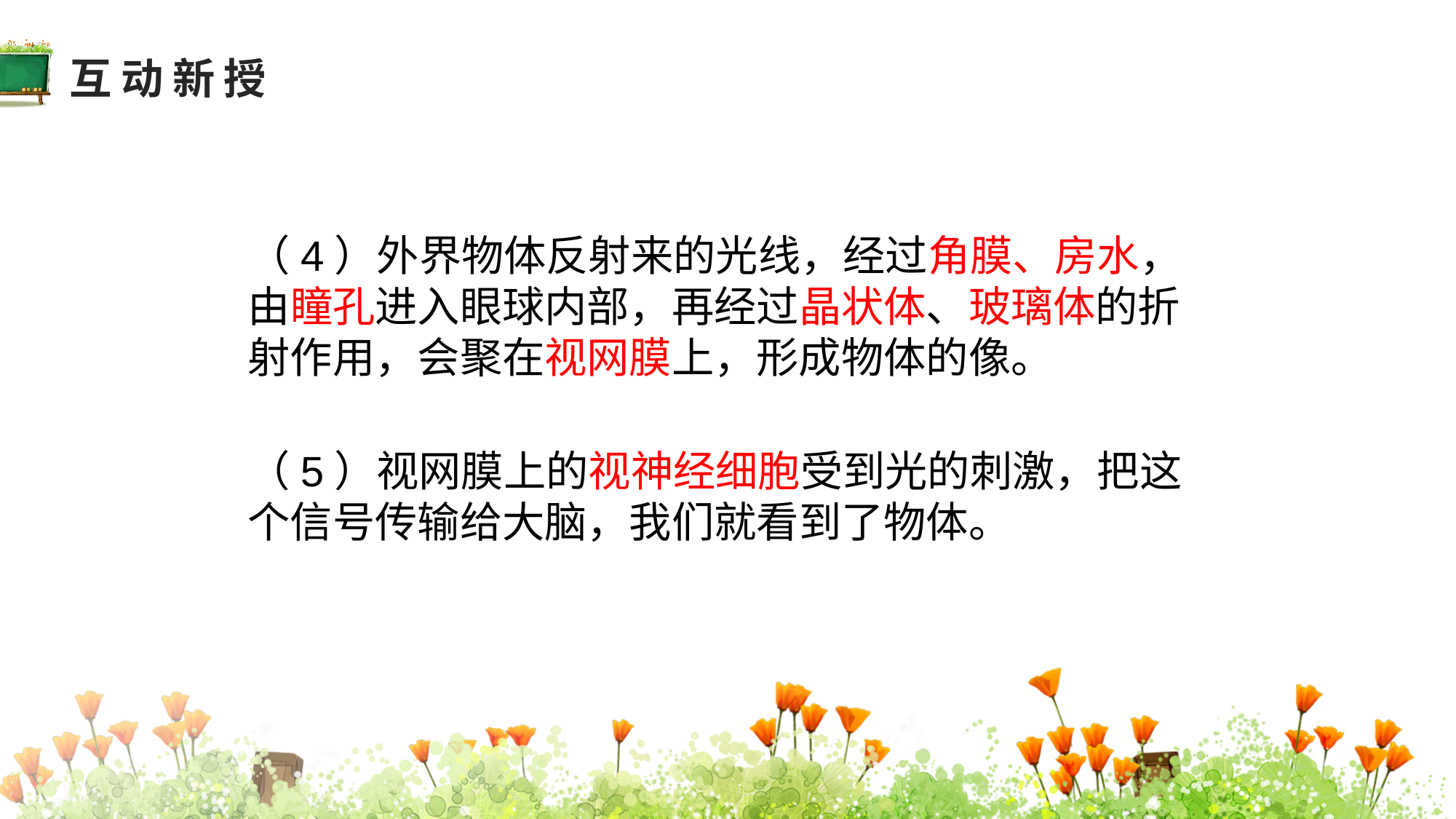

互动新授
（4）外界物体反射来的光线，经过角膜、房水，由瞳孔进入眼球内部，再经过晶状体、玻璃体的折射作用，会聚在视网膜上，形成物体的像。

（5）视网膜上的视神经细胞受到光的刺激，把这个信号传输给大脑，我们就看到了物体。